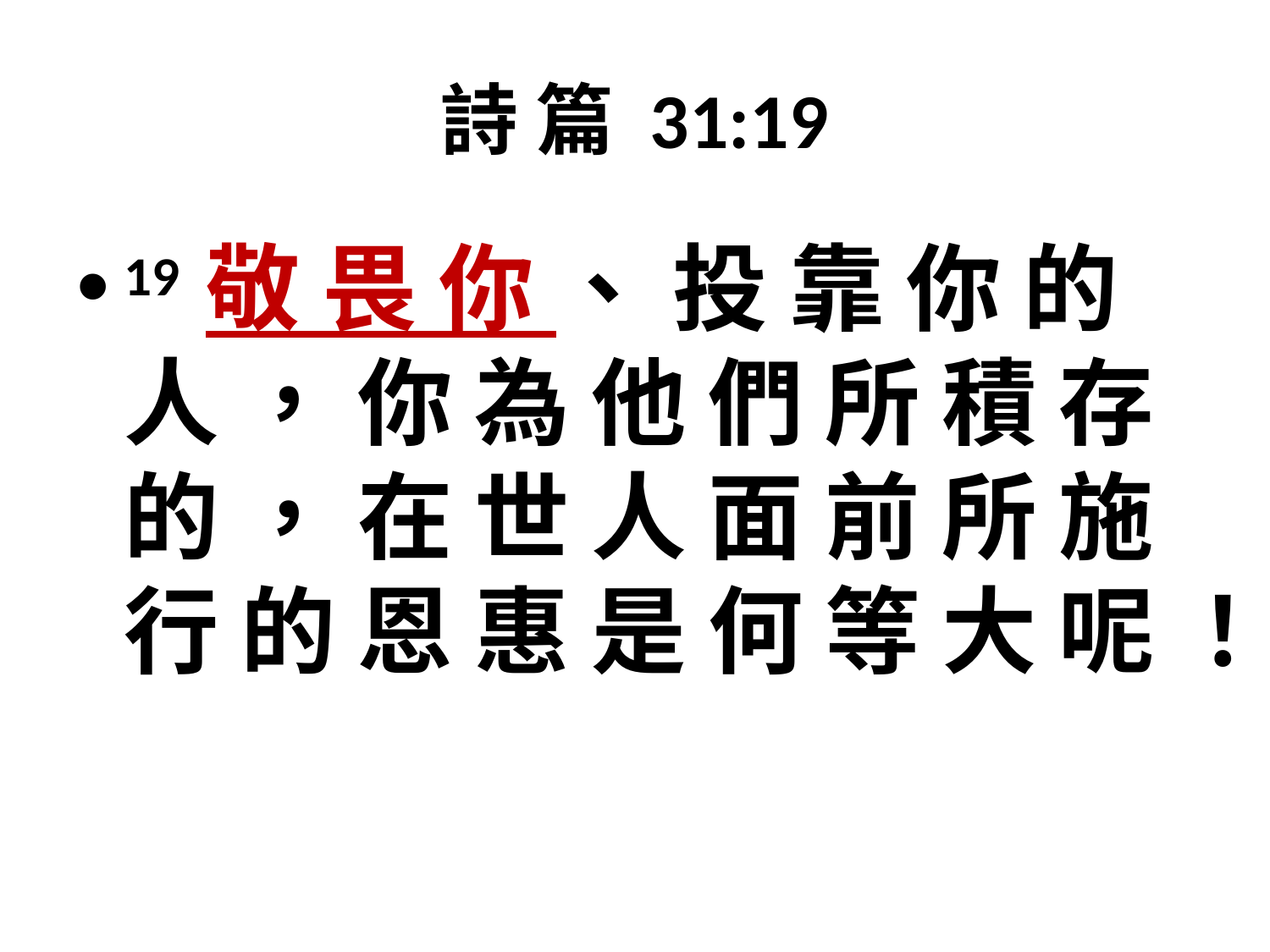

# 詩 篇 31:19
19 敬 畏 你 、 投 靠 你 的 人 ， 你 為 他 們 所 積 存 的 ， 在 世 人 面 前 所 施 行 的 恩 惠 是 何 等 大 呢 ！